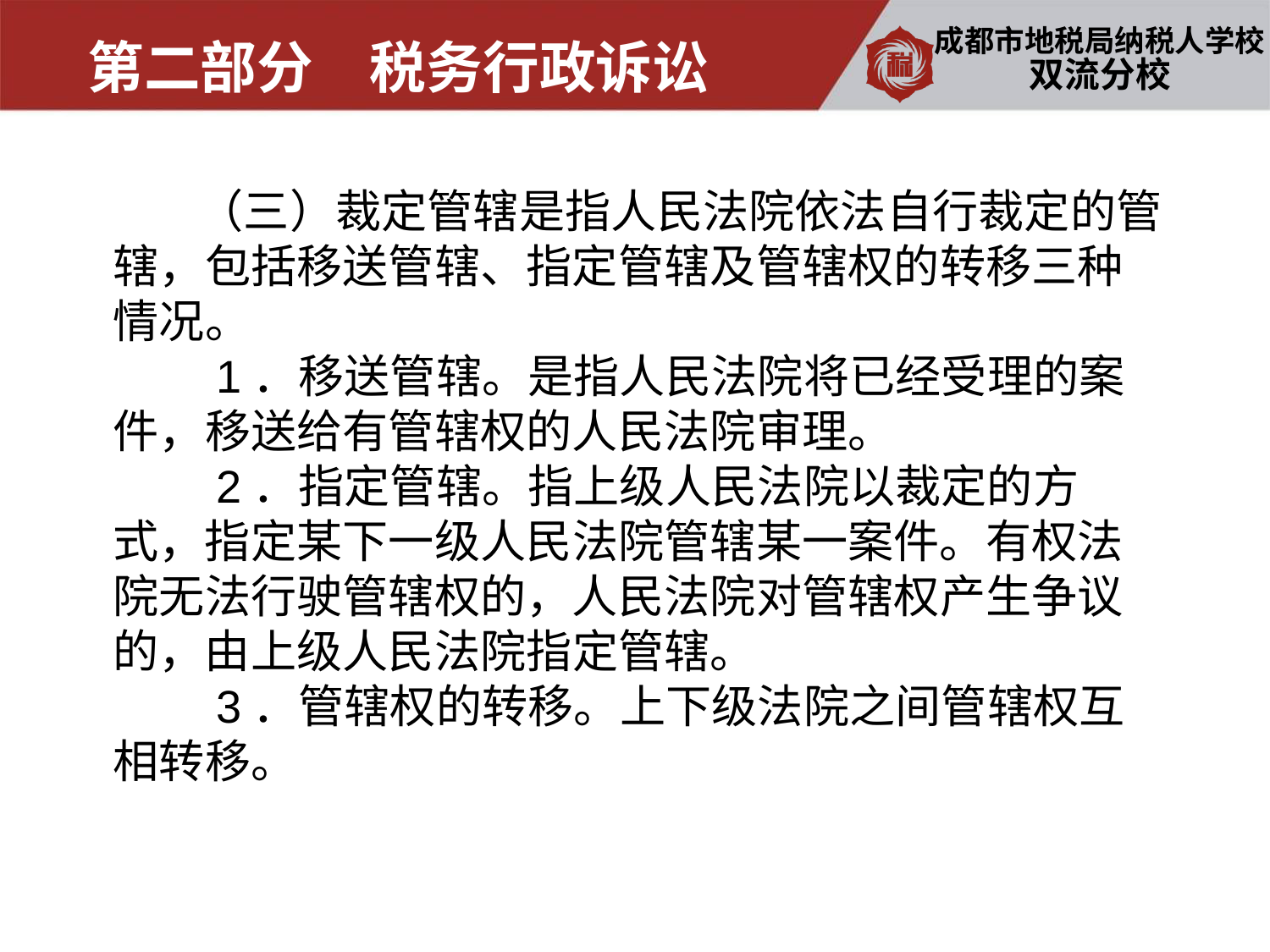

第二部分　税务行政诉讼
双流分校
# （三）裁定管辖是指人民法院依法自行裁定的管辖，包括移送管辖、指定管辖及管辖权的转移三种情况。 　　1．移送管辖。是指人民法院将已经受理的案件，移送给有管辖权的人民法院审理。 　　2．指定管辖。指上级人民法院以裁定的方式，指定某下一级人民法院管辖某一案件。有权法院无法行驶管辖权的，人民法院对管辖权产生争议的，由上级人民法院指定管辖。 　　3．管辖权的转移。上下级法院之间管辖权互相转移。